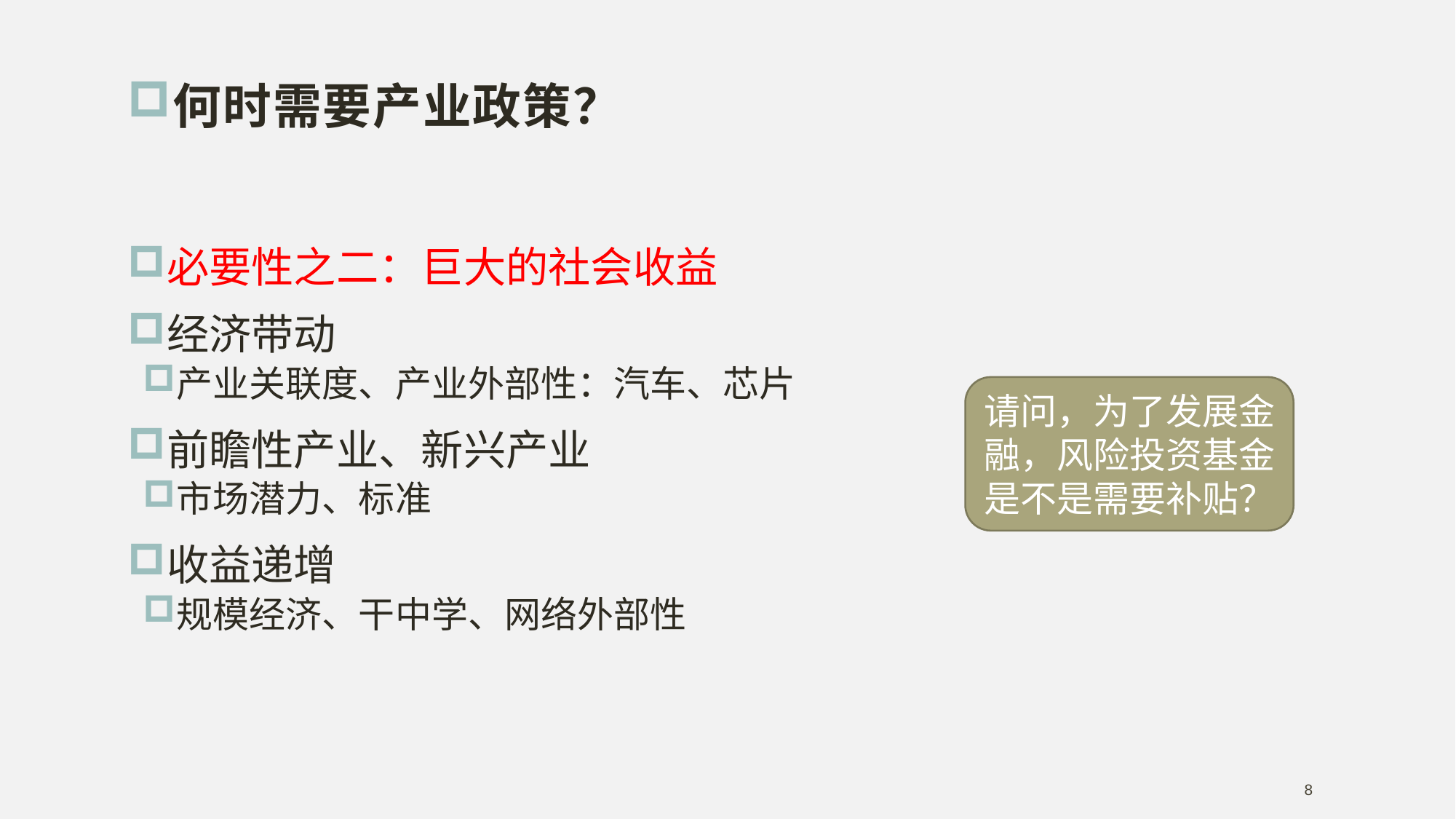

何时需要产业政策？
必要性之二：巨大的社会收益
经济带动
产业关联度、产业外部性：汽车、芯片
前瞻性产业、新兴产业
市场潜力、标准
收益递增
规模经济、干中学、网络外部性

请问，为了发展金融，风险投资基金是不是需要补贴？
8